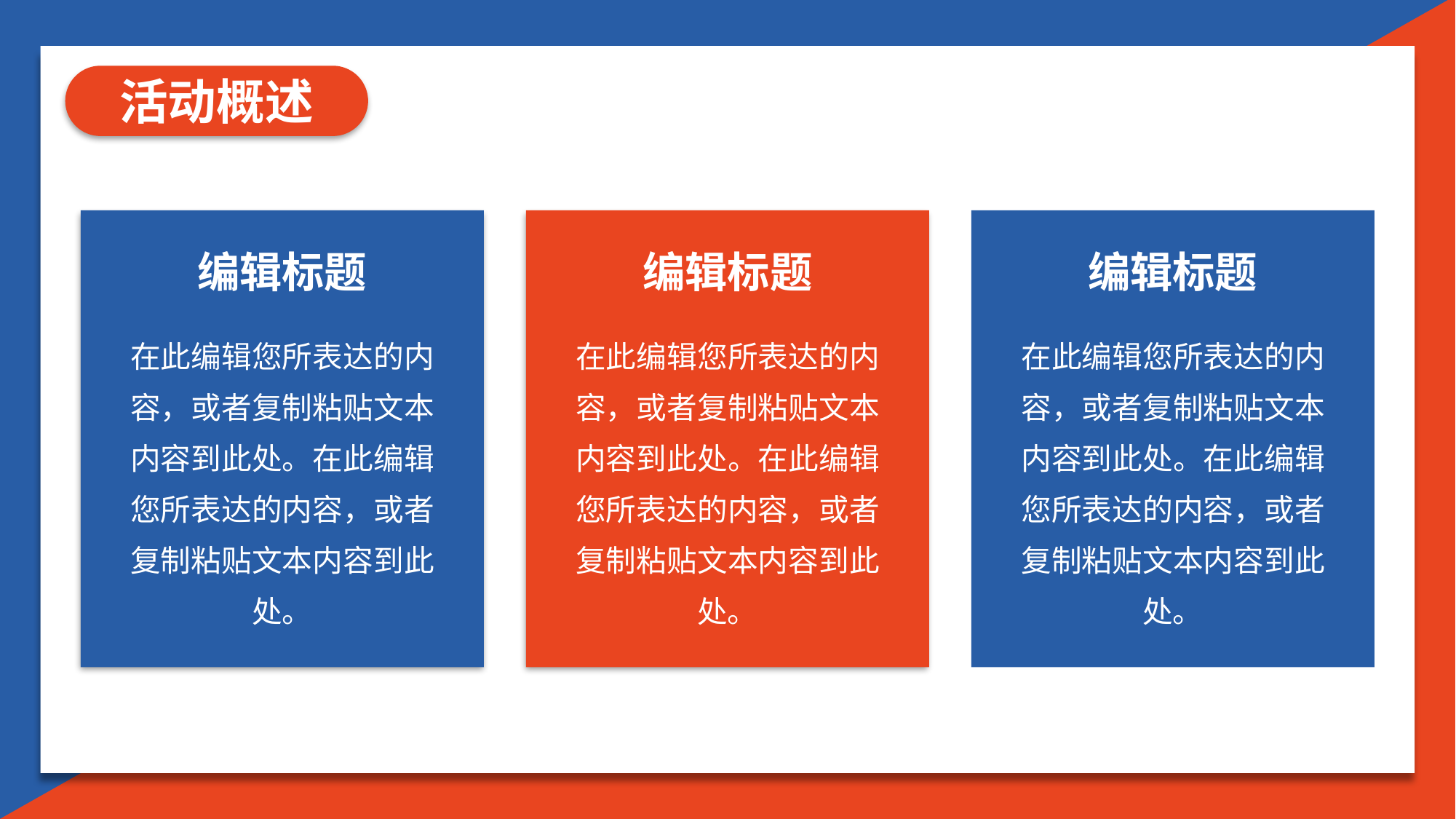

活动概述

编辑标题
在此编辑您所表达的内容，或者复制粘贴文本内容到此处。在此编辑您所表达的内容，或者复制粘贴文本内容到此处。

编辑标题
在此编辑您所表达的内容，或者复制粘贴文本内容到此处。在此编辑您所表达的内容，或者复制粘贴文本内容到此处。

编辑标题
在此编辑您所表达的内容，或者复制粘贴文本内容到此处。在此编辑您所表达的内容，或者复制粘贴文本内容到此处。